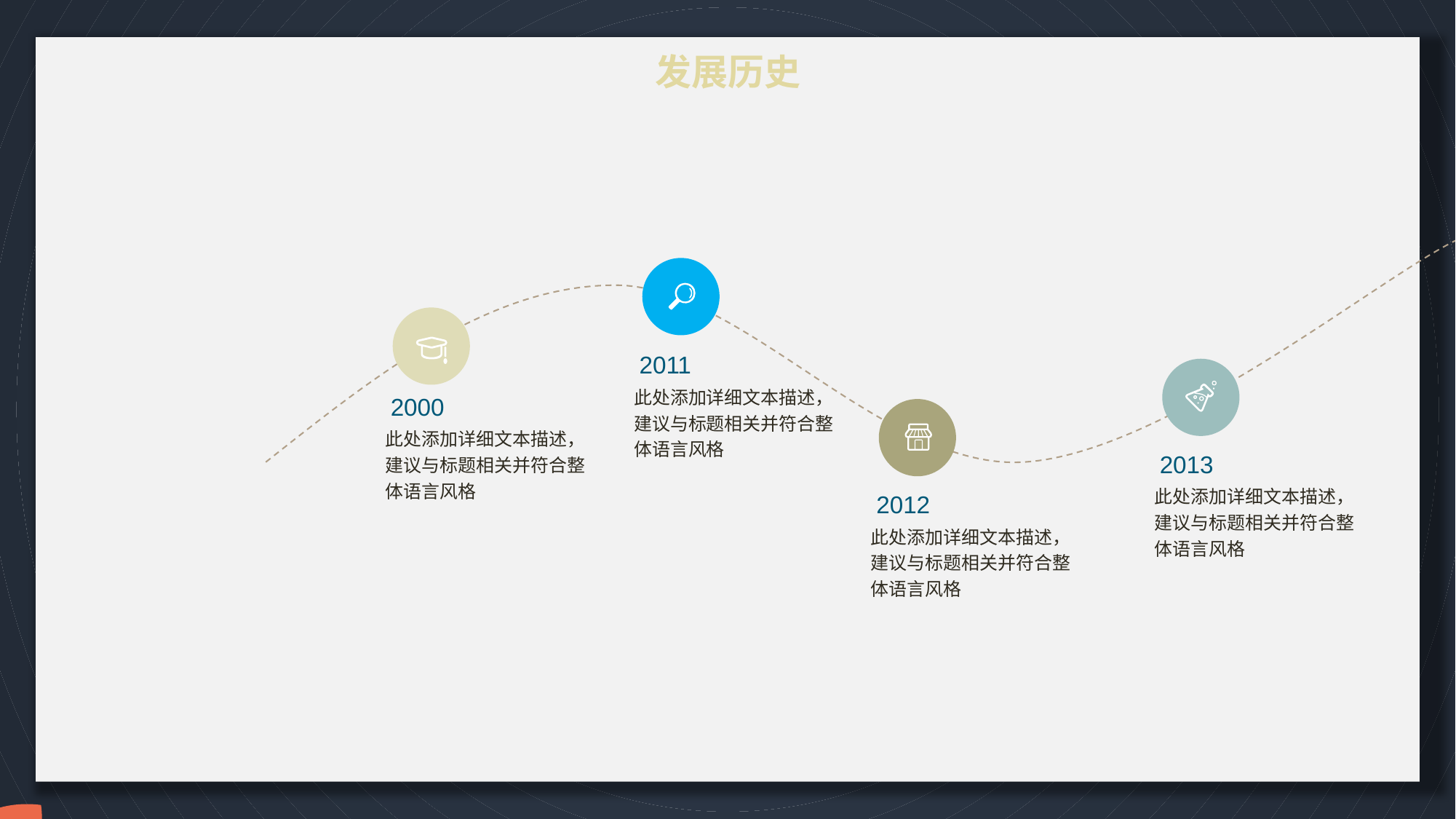

发展历史

2011
此处添加详细文本描述，建议与标题相关并符合整体语言风格

2000
此处添加详细文本描述，建议与标题相关并符合整体语言风格

2013
此处添加详细文本描述，建议与标题相关并符合整体语言风格
2012
此处添加详细文本描述，建议与标题相关并符合整体语言风格
6